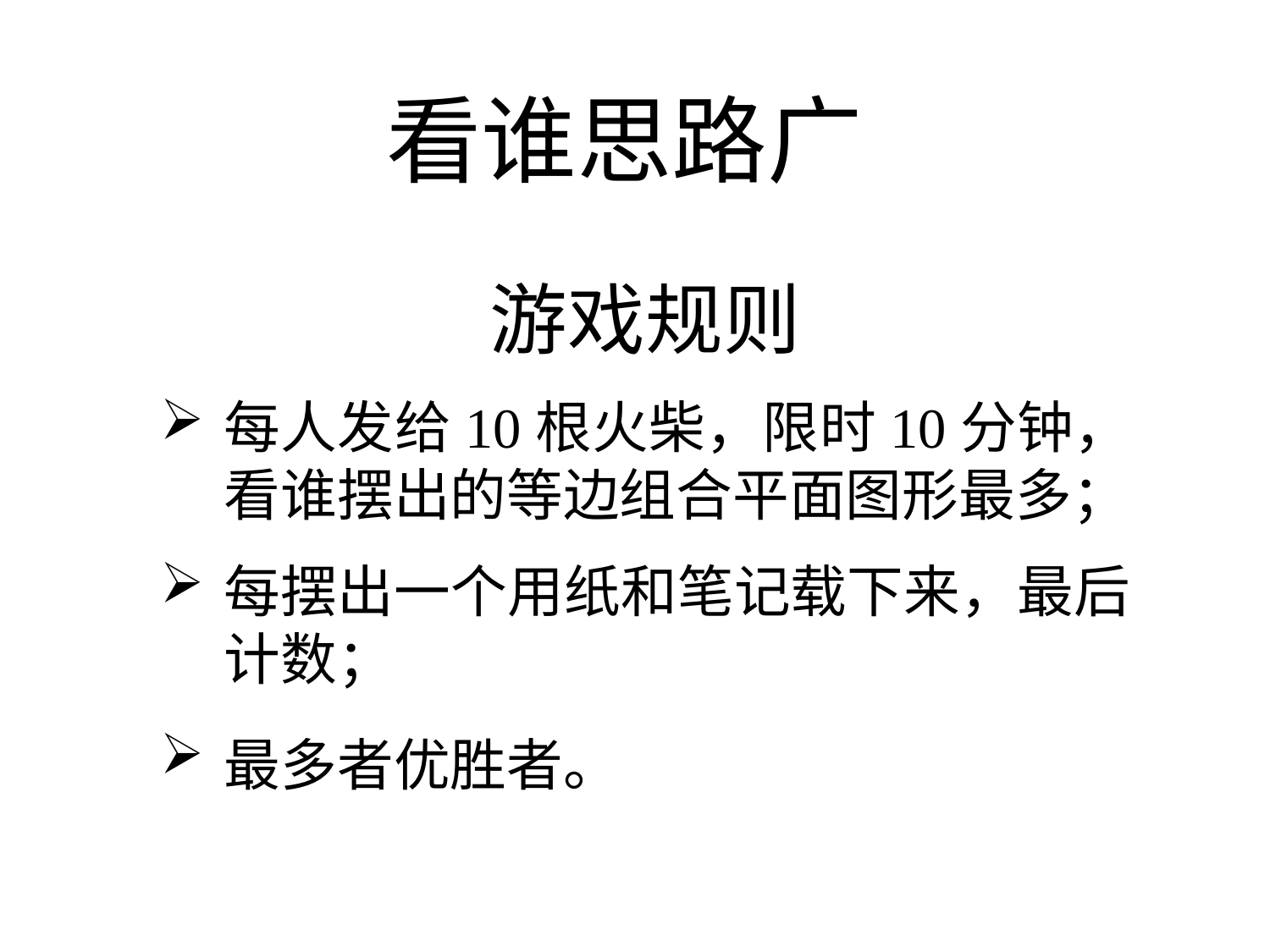

看谁思路广
游戏规则
每人发给10根火柴，限时10分钟，看谁摆出的等边组合平面图形最多；
每摆出一个用纸和笔记载下来，最后计数；
最多者优胜者。